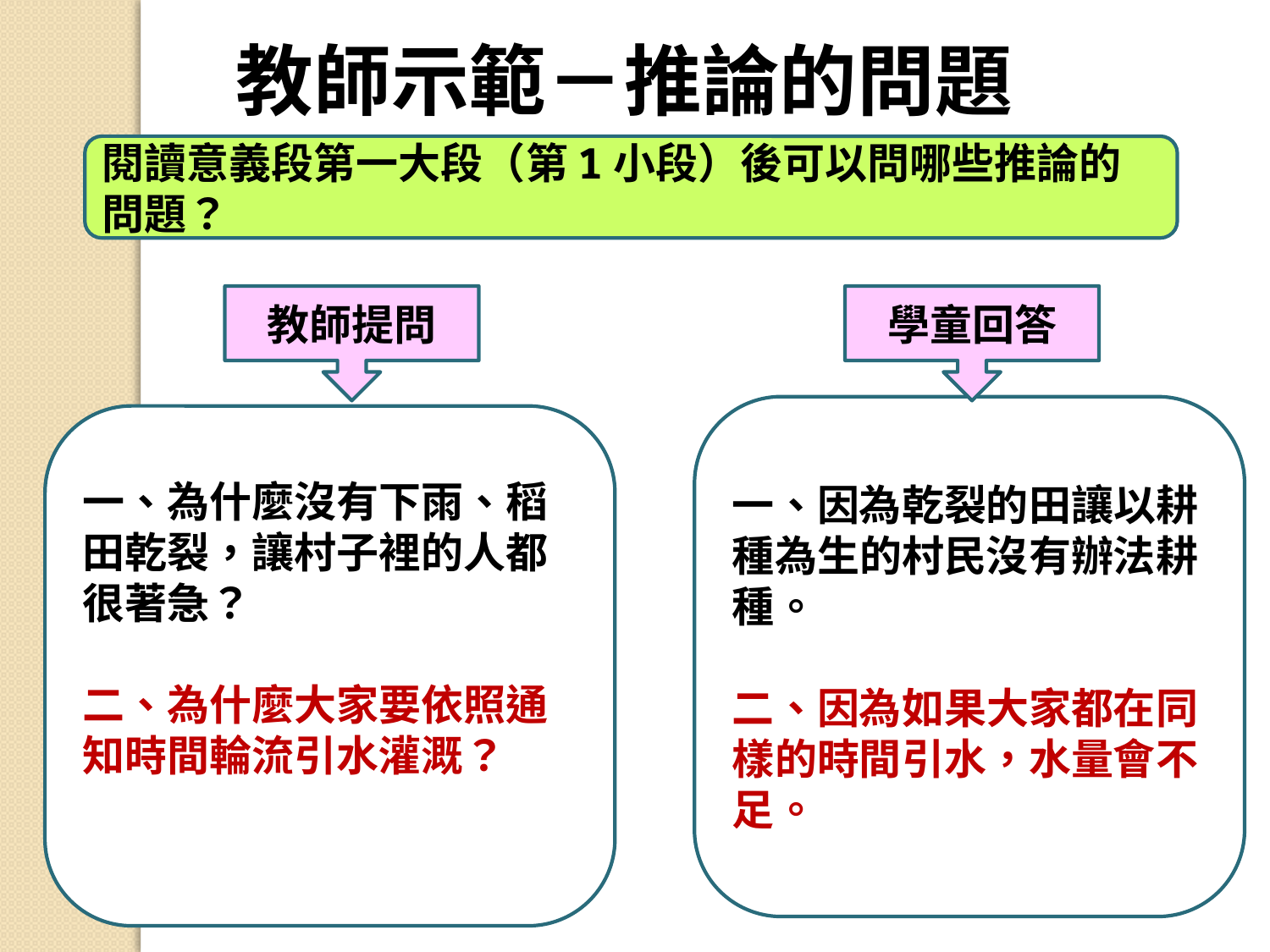

教師示範－推論的問題
閱讀意義段第一大段（第1小段）後可以問哪些推論的問題？
教師提問
學童回答
一、因為乾裂的田讓以耕種為生的村民沒有辦法耕種。

二、因為如果大家都在同樣的時間引水，水量會不足。
一、為什麼沒有下雨、稻田乾裂，讓村子裡的人都很著急？

二、為什麼大家要依照通知時間輪流引水灌溉？